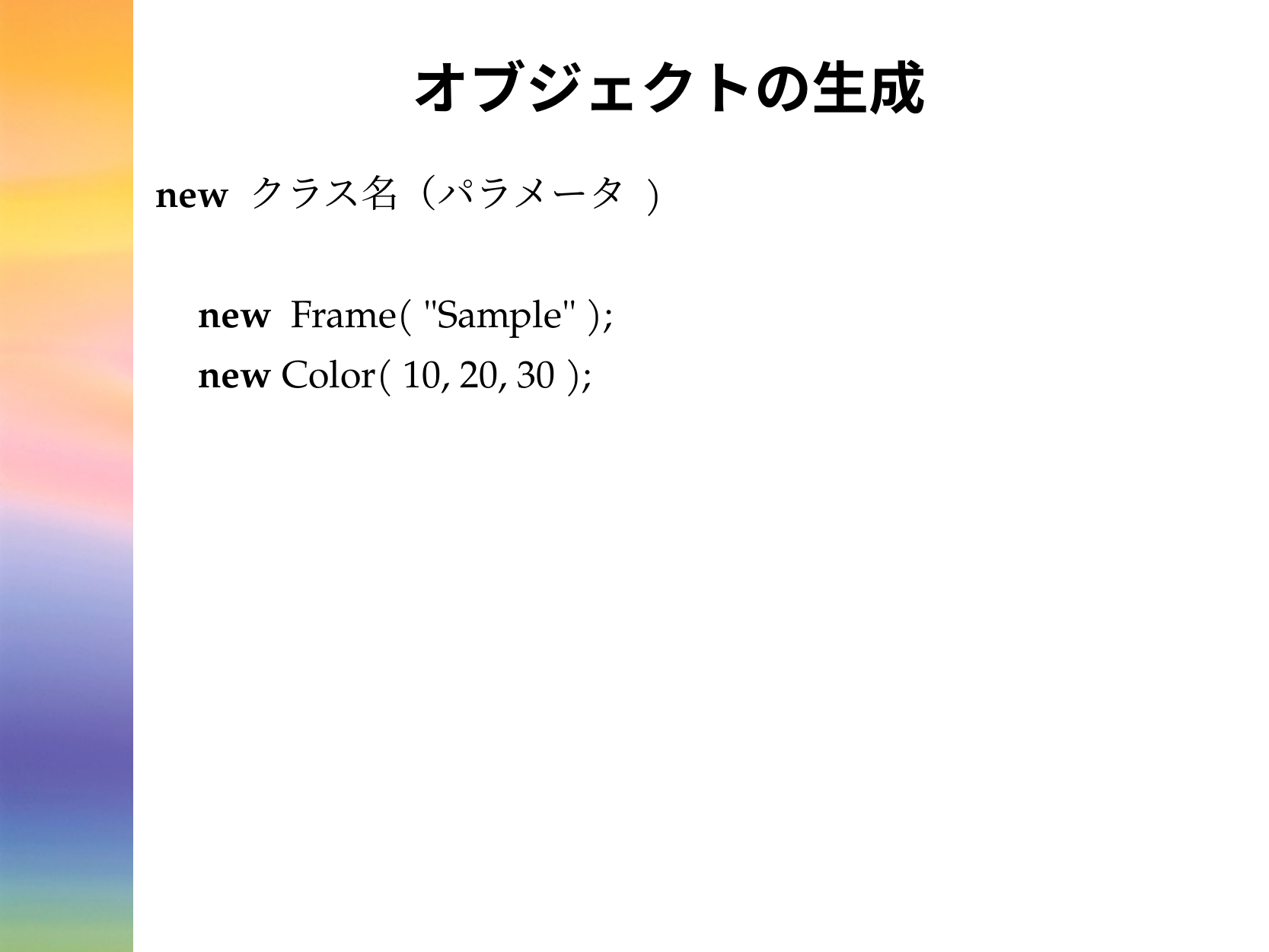

# オブジェクトの生成
new クラス名（パラメータ )

new  Frame( "Sample" );
new Color( 10, 20, 30 );